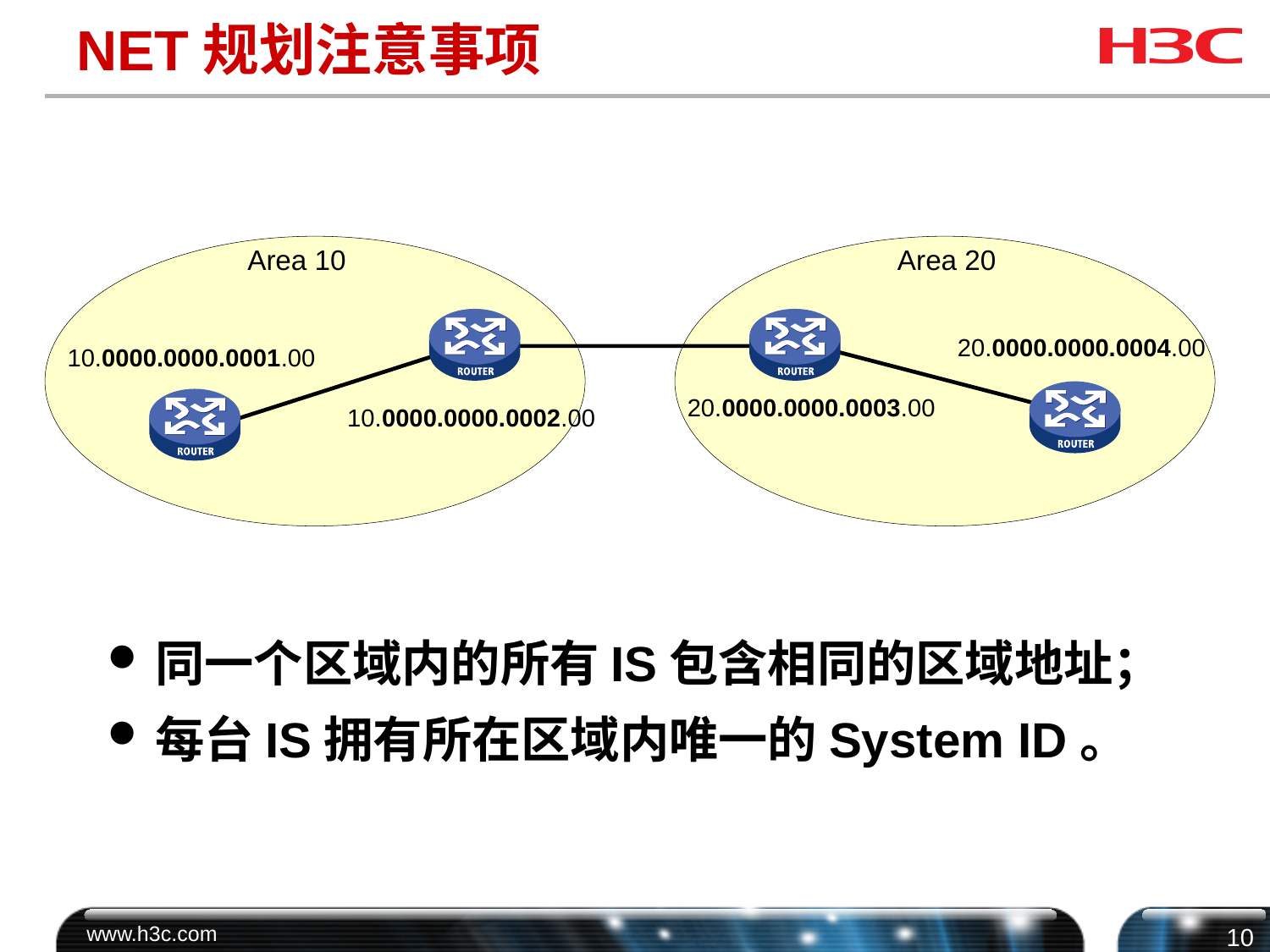

# NET规划注意事项
Area 10
Area 20

20.0000.0000.0004.00
10.0000.0000.0001.00

20.0000.0000.0003.00
10.0000.0000.0002.00
同一个区域内的所有IS包含相同的区域地址；
每台IS拥有所在区域内唯一的System ID。